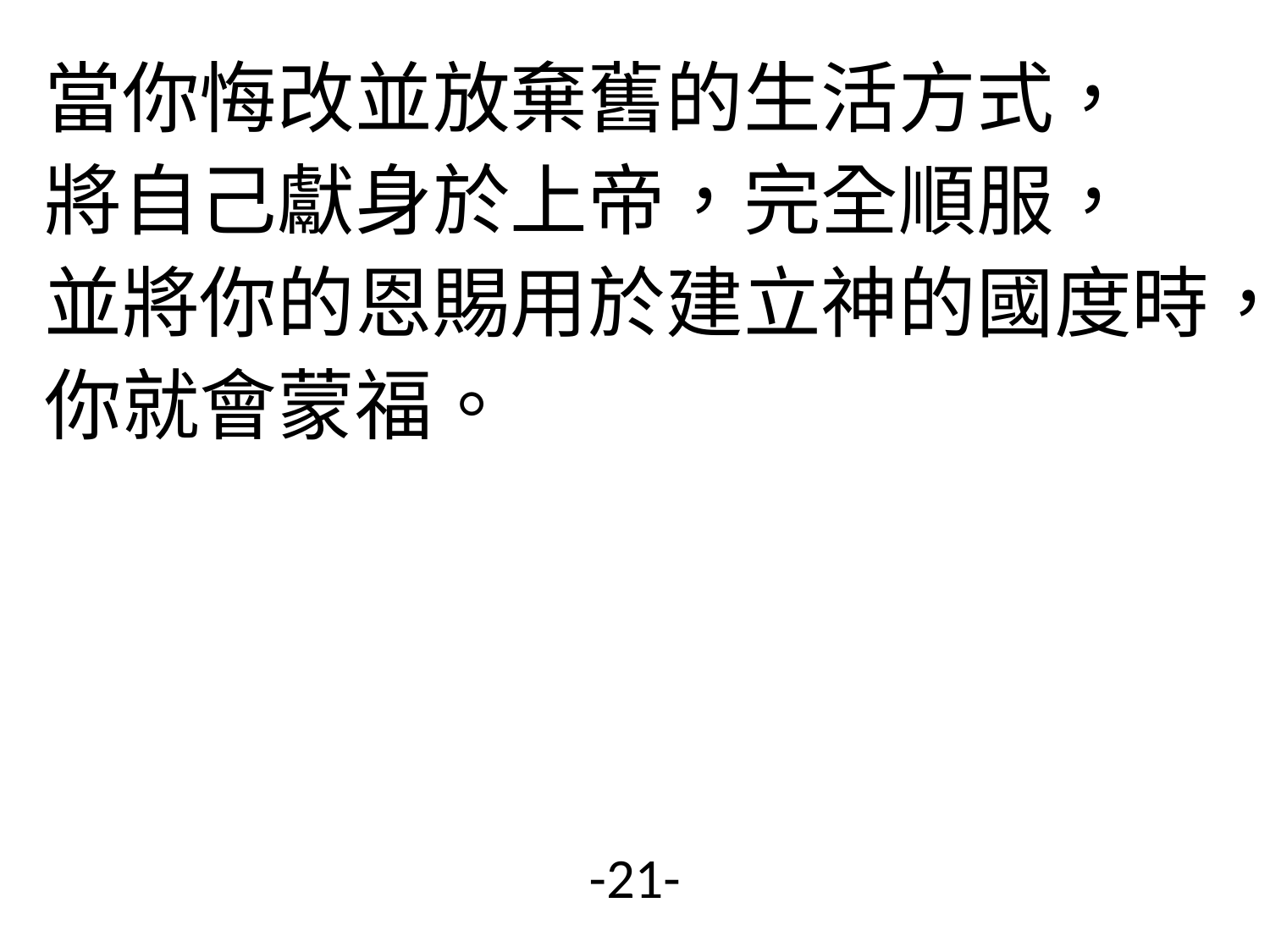

# 當你悔改並放棄舊的生活方式， 將自己獻身於上帝，完全順服， 並將你的恩賜用於建立神的國度時，你就會蒙福。
-21-